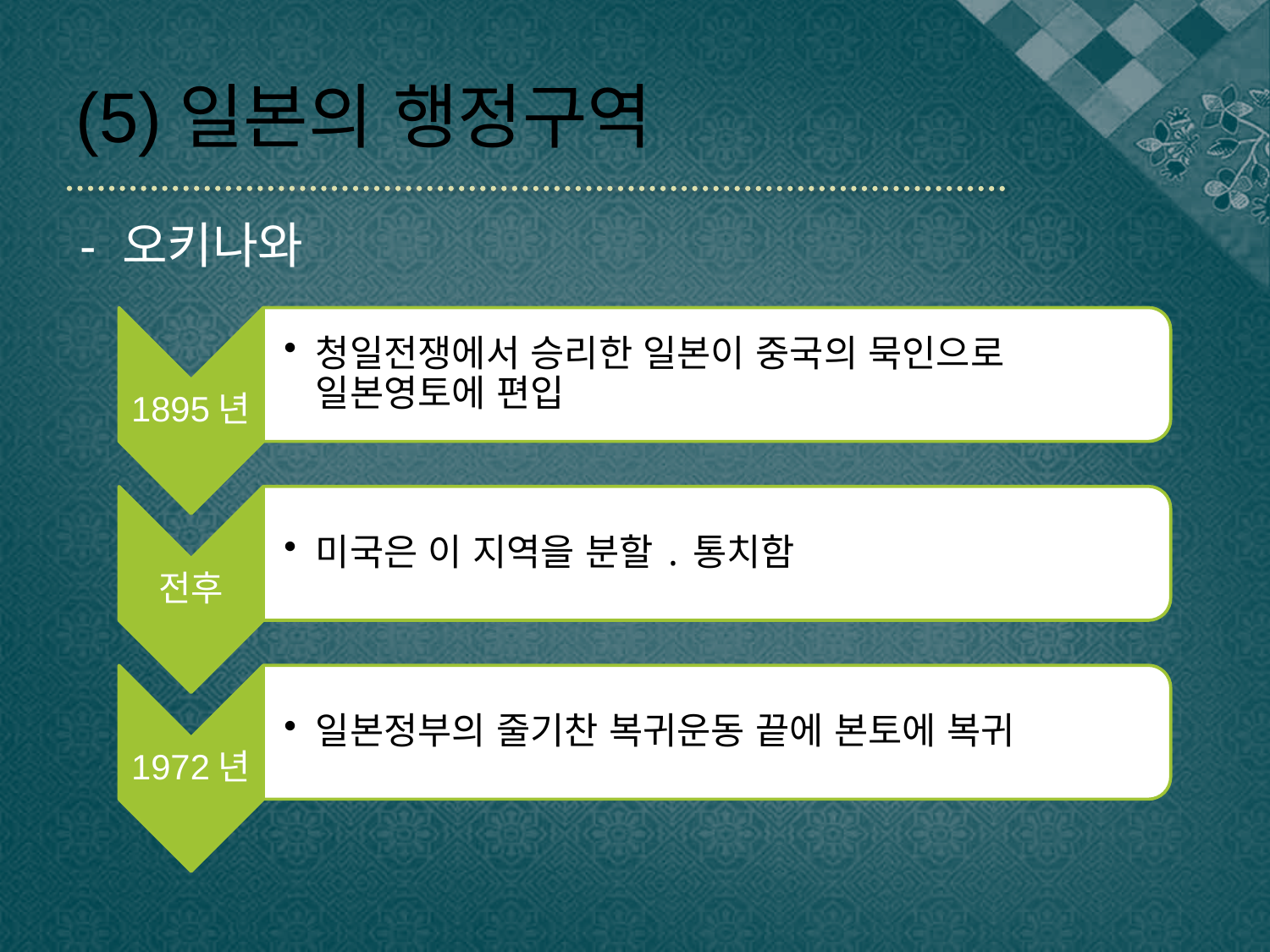

# (5)일본의 행정구역
- 오키나와

1895년
청일전쟁에서 승리한 일본이 중국의 묵인으로 일본영토에 편입
전후
미국은 이 지역을 분할 ․ 통치함
1972년
일본정부의 줄기찬 복귀운동 끝에 본토에 복귀